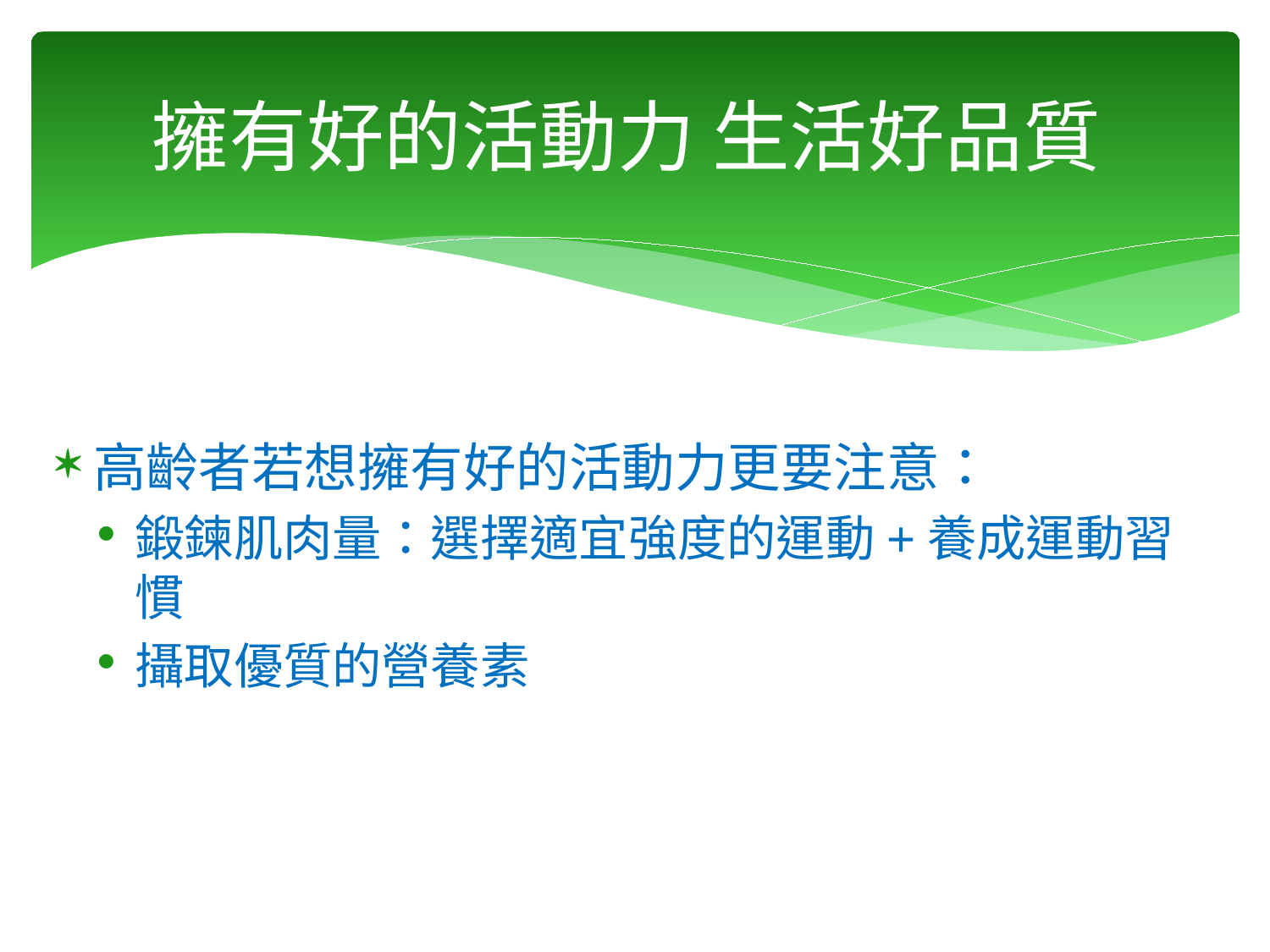

# 擁有好的活動力 生活好品質

高齡者若想擁有好的活動力更要注意：
鍛鍊肌肉量：選擇適宜強度的運動+養成運動習慣
攝取優質的營養素